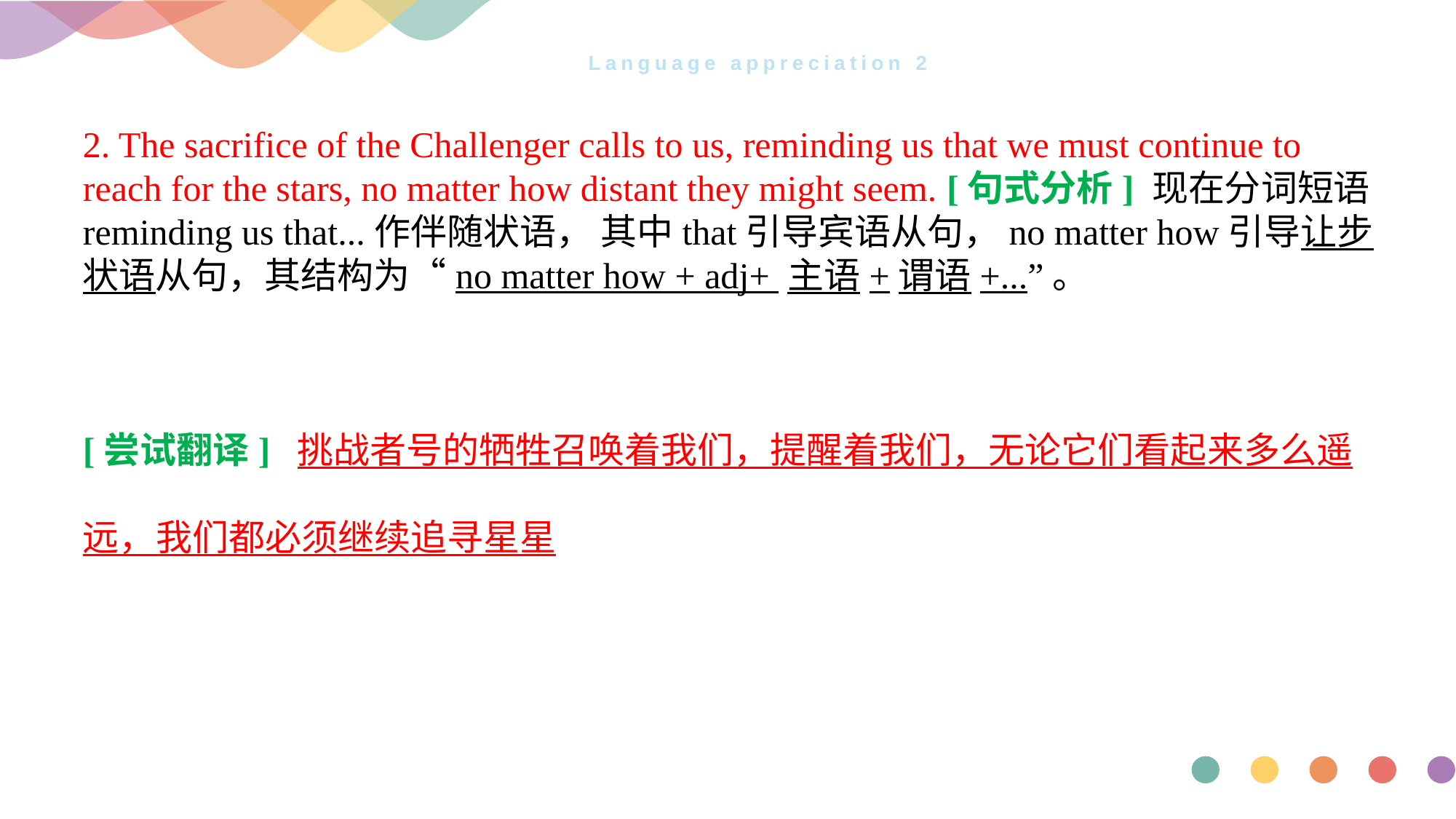

# Language appreciation 2
2. The sacrifice of the Challenger calls to us, reminding us that we must continue to reach for the stars, no matter how distant they might seem. [句式分析] 现在分词短语reminding us that...作伴随状语， 其中that引导宾语从句，no matter how引导让步状语从句，其结构为“no matter how + adj+ 主语+谓语+...”。

[尝试翻译]  挑战者号的牺牲召唤着我们，提醒着我们，无论它们看起来多么遥远，我们都必须继续追寻星星